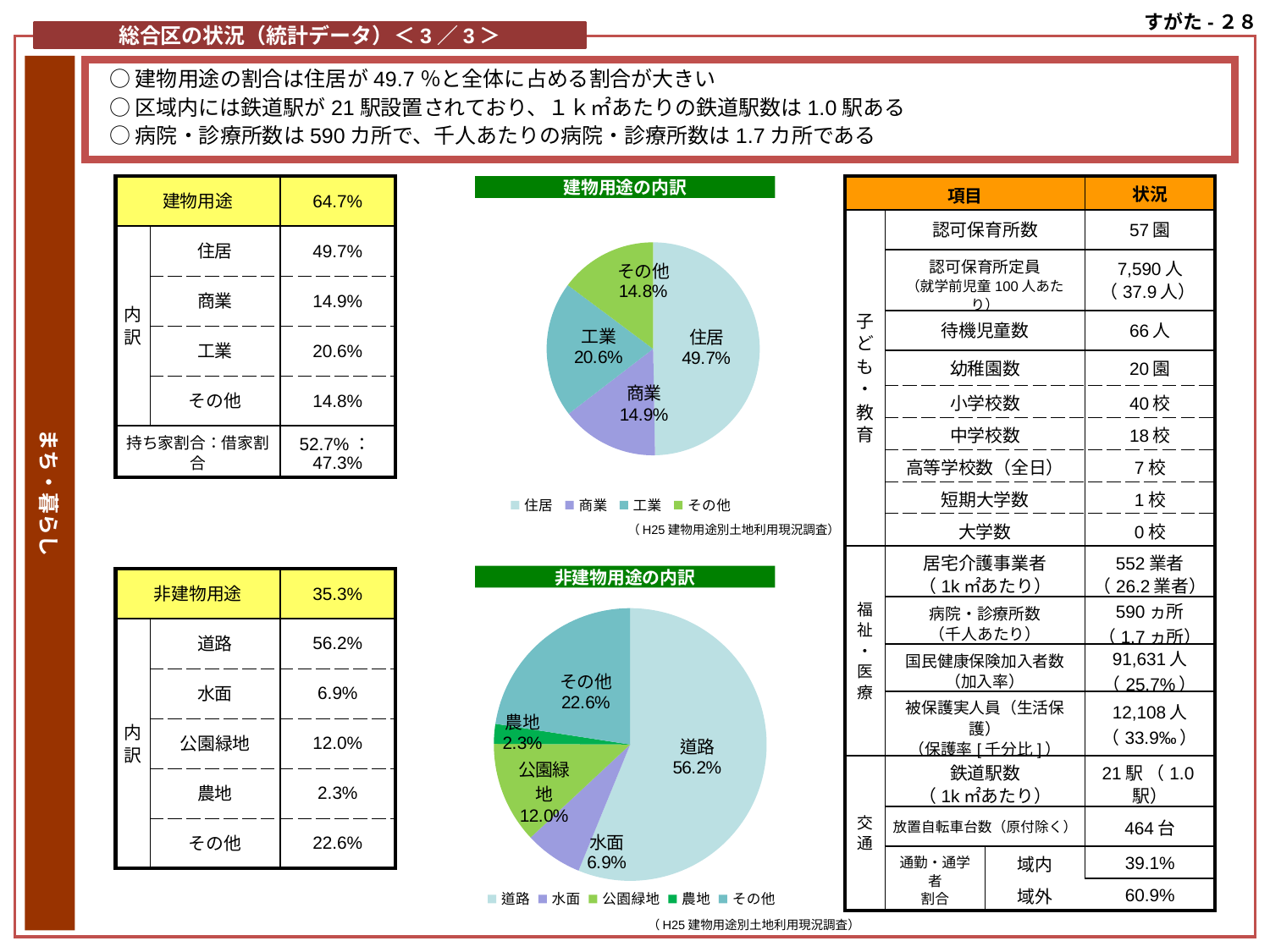

すがた-２８
総合区の状況（統計データ）＜3／3＞

まち・暮らし

○建物用途の割合は住居が49.7％と全体に占める割合が大きい
○区域内には鉄道駅が21駅設置されており、１ｋ㎡あたりの鉄道駅数は1.0駅ある
○病院・診療所数は590カ所で、千人あたりの病院・診療所数は1.7カ所である
| 建物用途 |  | 64.7% |
| --- | --- | --- |
| 内訳 | 住居 | 49.7% |
|  | 商業 | 14.9% |
|  | 工業 | 20.6% |
|  | その他 | 14.8% |
| 持ち家割合：借家割合 |  | 52.7%：47.3% |
建物用途の内訳
| 項目 |  |  | 状況 |
| --- | --- | --- | --- |
| 子ども・教育 | 認可保育所数 |  | 57園 |
|  | 認可保育所定員 （就学前児童100人あたり） |  | 7,590人 （37.9人） |
|  | 待機児童数 |  | 66人 |
|  | 幼稚園数 |  | 20園 |
|  | 小学校数 |  | 40校 |
|  | 中学校数 |  | 18校 |
|  | 高等学校数（全日） |  | 7校 |
|  | 短期大学数 |  | 1校 |
|  | 大学数 |  | 0校 |
| 福祉・医療 | 居宅介護事業者 （1k㎡あたり） |  | 552業者 （26.2業者） |
|  | 病院・診療所数 （千人あたり） |  | 590ヵ所 （1.7ヵ所） |
|  | 国民健康保険加入者数 （加入率） |  | 91,631人 （25.7%） |
|  | 被保護実人員（生活保護） （保護率[千分比]） |  | 12,108人 （33.9‰） |
| 交通 | 鉄道駅数 （1k㎡あたり） |  | 21駅 （1.0駅） |
|  | 放置自転車台数（原付除く） |  | 464台 |
|  | 通勤・通学者 割合 | 域内 | 39.1% |
|  |  | 域外 | 60.9% |

### Chart

| Category | 建物利用率 |
|---|---|
| 住居 | 0.49712587655646795 |
| 商業 | 0.14847182895498165 |
| 工業 | 0.2064742353605772 |
| その他 | 0.14792805912800044 |
（H25建物用途別土地利用現況調査）
非建物用途の内訳
| 非建物用途 |  | 35.3% |
| --- | --- | --- |
| 内訳 | 道路 | 56.2% |
|  | 水面 | 6.9% |
|  | 公園緑地 | 12.0% |
|  | 農地 | 2.3% |
|  | その他 | 22.6% |

### Chart

| Category | 非建物用途 |
|---|---|
| 道路 | 0.5618690457841632 |
| 水面 | 0.06858104666734577 |
| 公園緑地 | 0.12037535792627316 |
| 農地 | 0.023448603947548767 |
| その他 | 0.22572594567467202 |
（H25建物用途別土地利用現況調査）